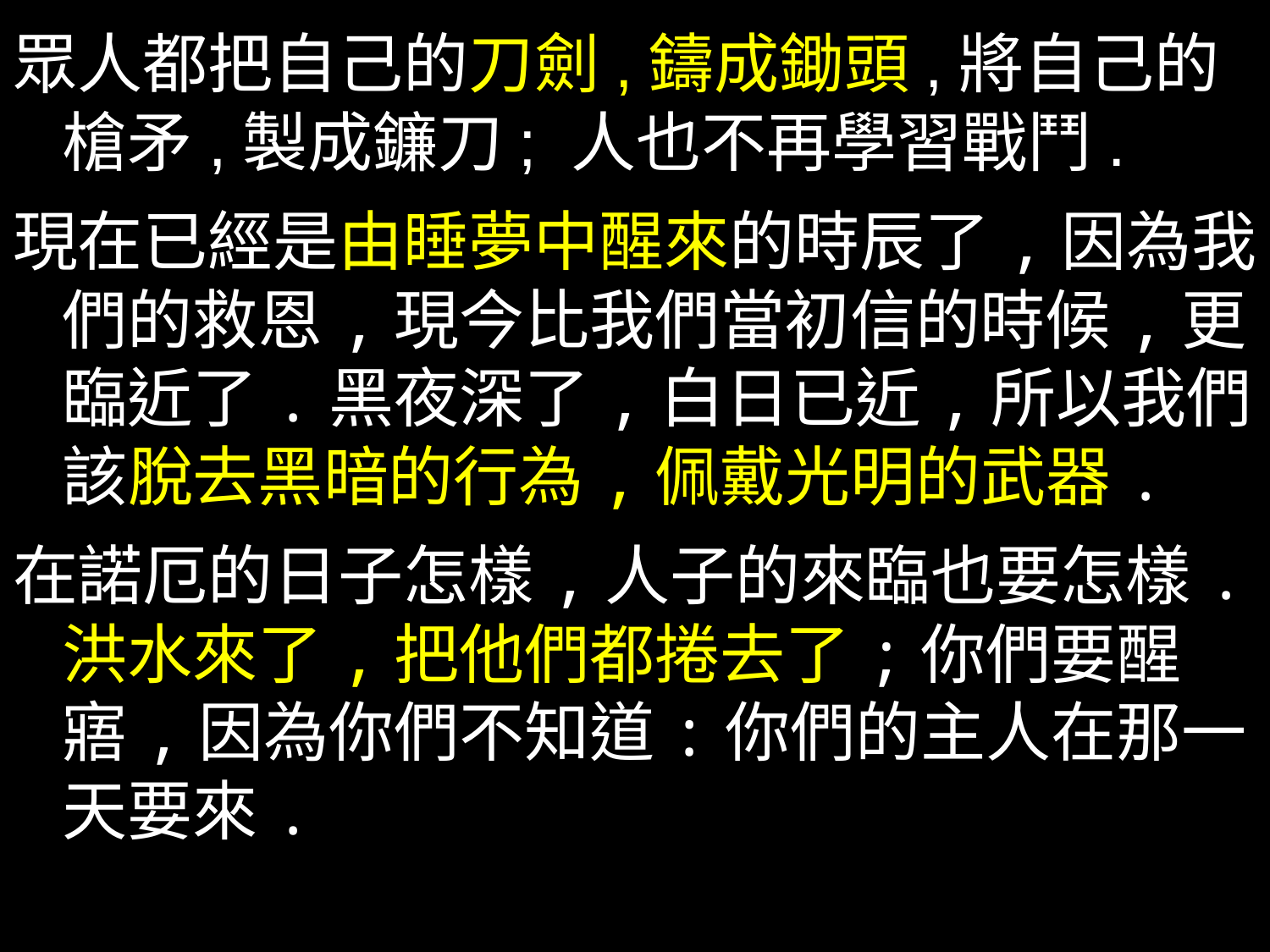

眾人都把自己的刀劍,鑄成鋤頭,將自己的槍矛,製成鐮刀; 人也不再學習戰鬥.
現在已經是由睡夢中醒來的時辰了,因為我們的救恩,現今比我們當初信的時候,更臨近了.黑夜深了,白日已近,所以我們該脫去黑暗的行為,佩戴光明的武器.
在諾厄的日子怎樣,人子的來臨也要怎樣.洪水來了,把他們都捲去了;你們要醒寤,因為你們不知道:你們的主人在那一天要來.